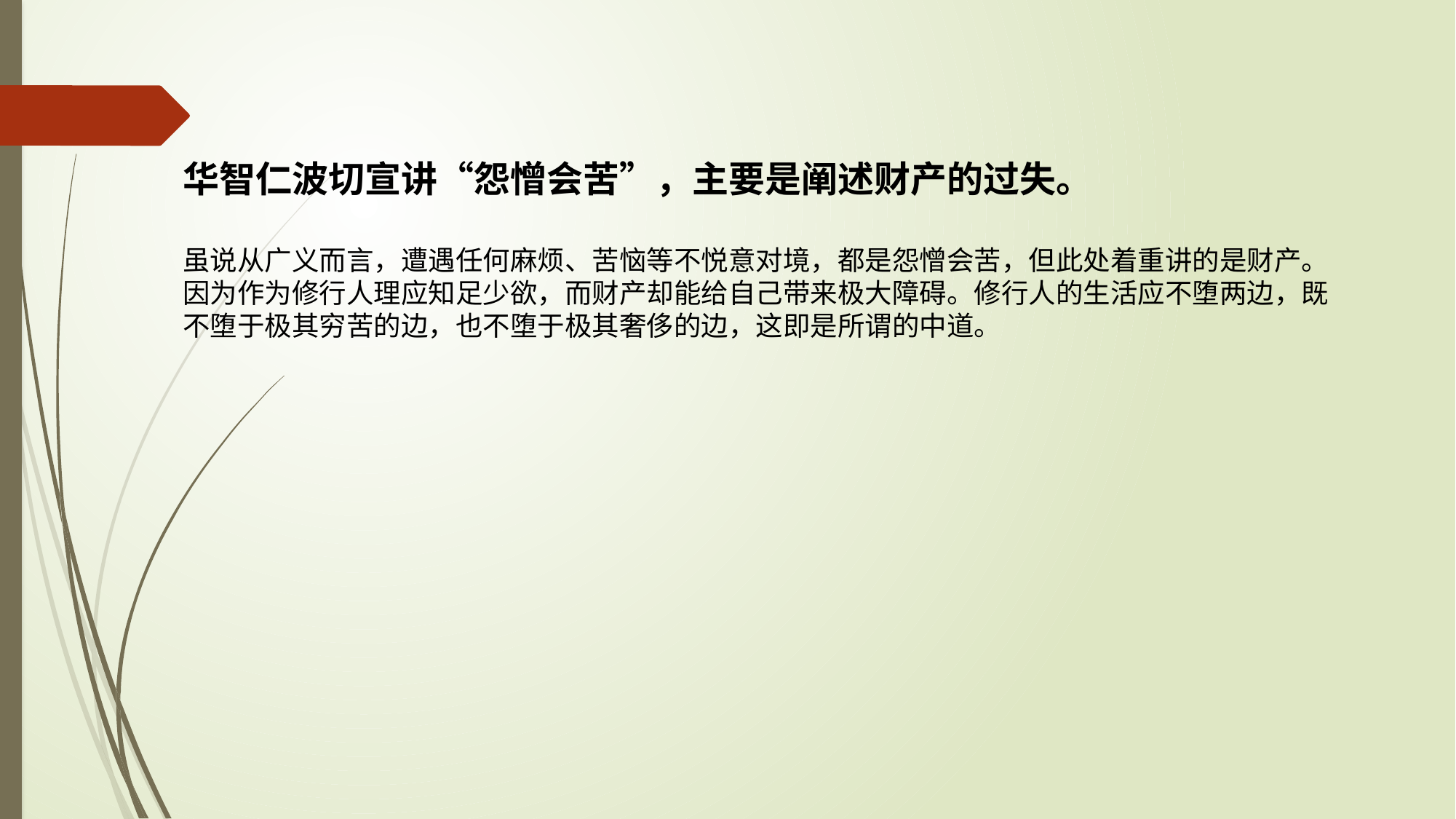

华智仁波切宣讲“怨憎会苦”，主要是阐述财产的过失。

虽说从广义而言，遭遇任何麻烦、苦恼等不悦意对境，都是怨憎会苦，但此处着重讲的是财产。因为作为修行人理应知足少欲，而财产却能给自己带来极大障碍。修行人的生活应不堕两边，既不堕于极其穷苦的边，也不堕于极其奢侈的边，这即是所谓的中道。